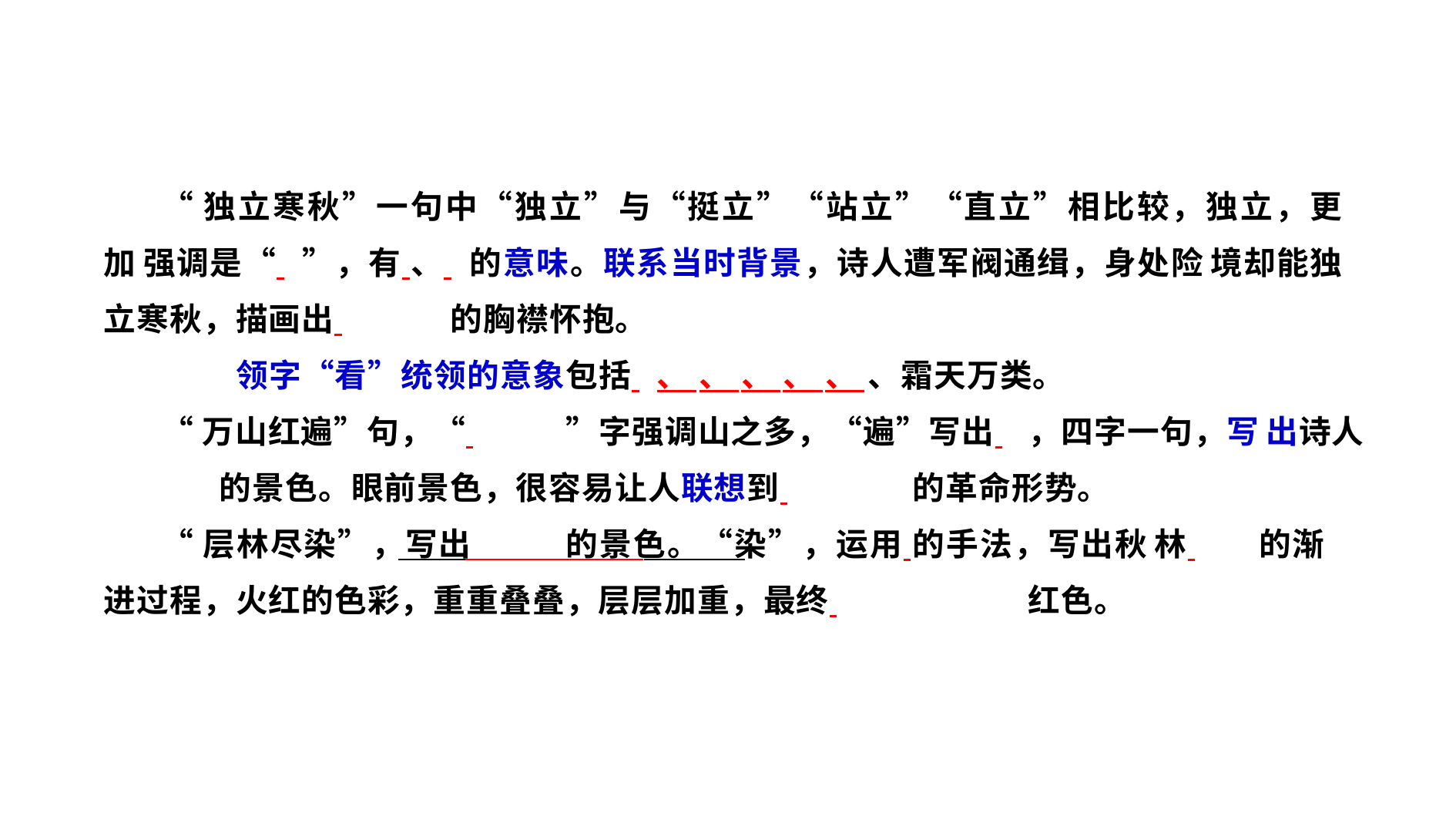

“独立寒秋”一句中“独立”与“挺立”“站立”“直立”相比较，独立，更加 强调是“ ”，有 、 的意味。联系当时背景，诗人遭军阀通缉，身处险 境却能独立寒秋，描画出 	的胸襟怀抱。
领字“看”统领的意象包括 、 、 、 、 、 、霜天万类。
“万山红遍”句，“ 	”字强调山之多，“遍”写出 	，四字一句，写 出诗人 	的景色。眼前景色，很容易让人联想到 		的革命形势。
“层林尽染”，写出	的景色。“染”，运用 	的手法，写出秋 林 	的渐进过程，火红的色彩，重重叠叠，层层加重，最终 		红色。